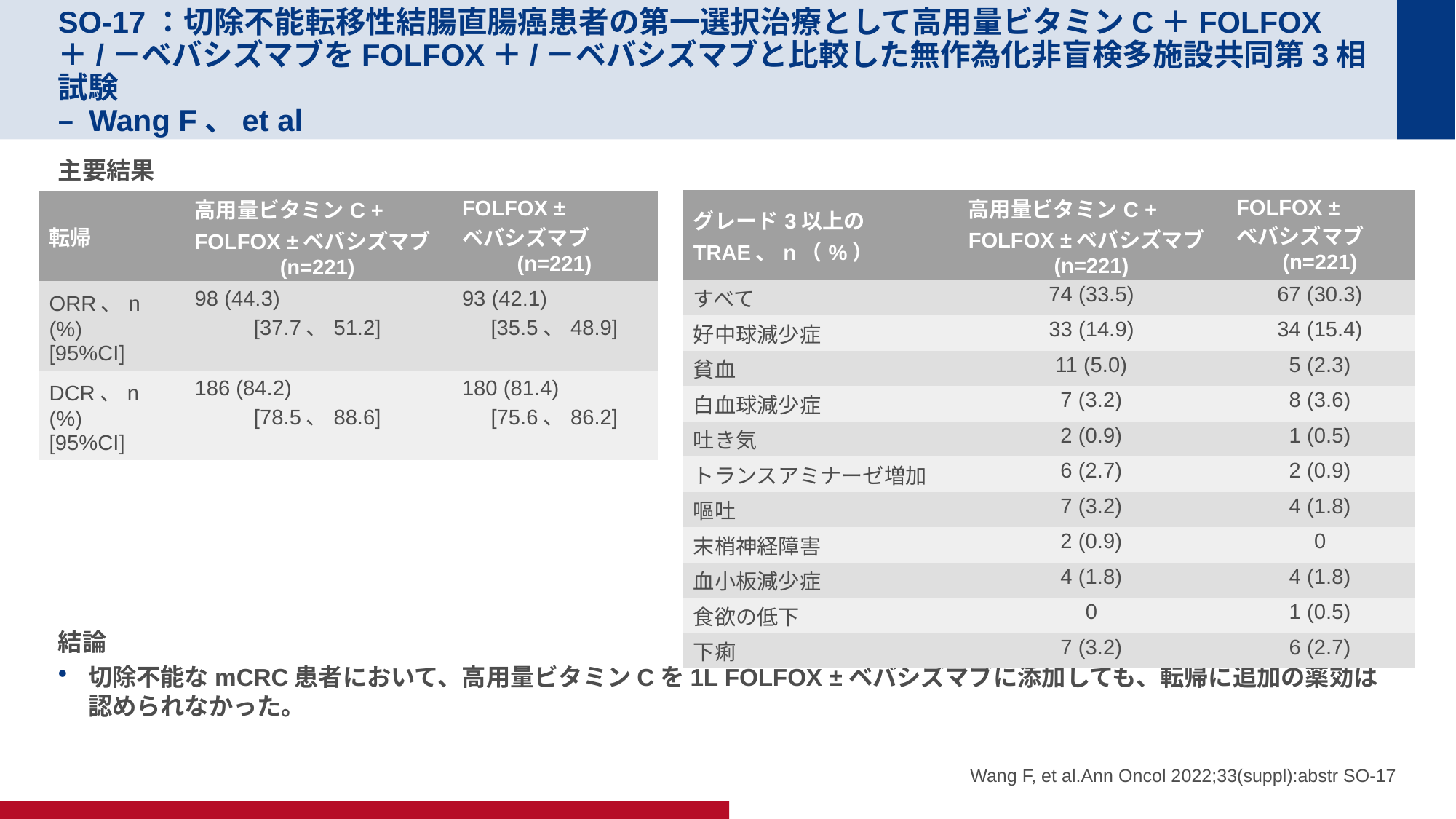

# SO-17：切除不能転移性結腸直腸癌患者の第一選択治療として高用量ビタミンC＋FOLFOX＋/－ベバシズマブをFOLFOX＋/－ベバシズマブと比較した無作為化非盲検多施設共同第3相試験 – Wang F、et al
主要結果
結論
切除不能なmCRC患者において、高用量ビタミンCを1L FOLFOX ±ベバシズマブに添加しても、転帰に追加の薬効は認められなかった。
| グレード3以上のTRAE、n（%） | 高用量ビタミンC + FOLFOX ±ベバシズマブ (n=221) | FOLFOX ± ベバシズマブ (n=221) |
| --- | --- | --- |
| すべて | 74 (33.5) | 67 (30.3) |
| 好中球減少症 | 33 (14.9) | 34 (15.4) |
| 貧血 | 11 (5.0) | 5 (2.3) |
| 白血球減少症 | 7 (3.2) | 8 (3.6) |
| 吐き気 | 2 (0.9) | 1 (0.5) |
| トランスアミナーゼ増加 | 6 (2.7) | 2 (0.9) |
| 嘔吐 | 7 (3.2) | 4 (1.8) |
| 末梢神経障害 | 2 (0.9) | 0 |
| 血小板減少症 | 4 (1.8) | 4 (1.8) |
| 食欲の低下 | 0 | 1 (0.5) |
| 下痢 | 7 (3.2) | 6 (2.7) |
| 転帰 | 高用量ビタミンC + FOLFOX ±ベバシズマブ (n=221) | FOLFOX ± ベバシズマブ (n=221) |
| --- | --- | --- |
| ORR、n (%) [95%CI] | 98 (44.3) [37.7、51.2] | 93 (42.1) [35.5、48.9] |
| DCR、n (%) [95%CI] | 186 (84.2) [78.5、88.6] | 180 (81.4) [75.6、86.2] |
Wang F, et al.Ann Oncol 2022;33(suppl):abstr SO-17